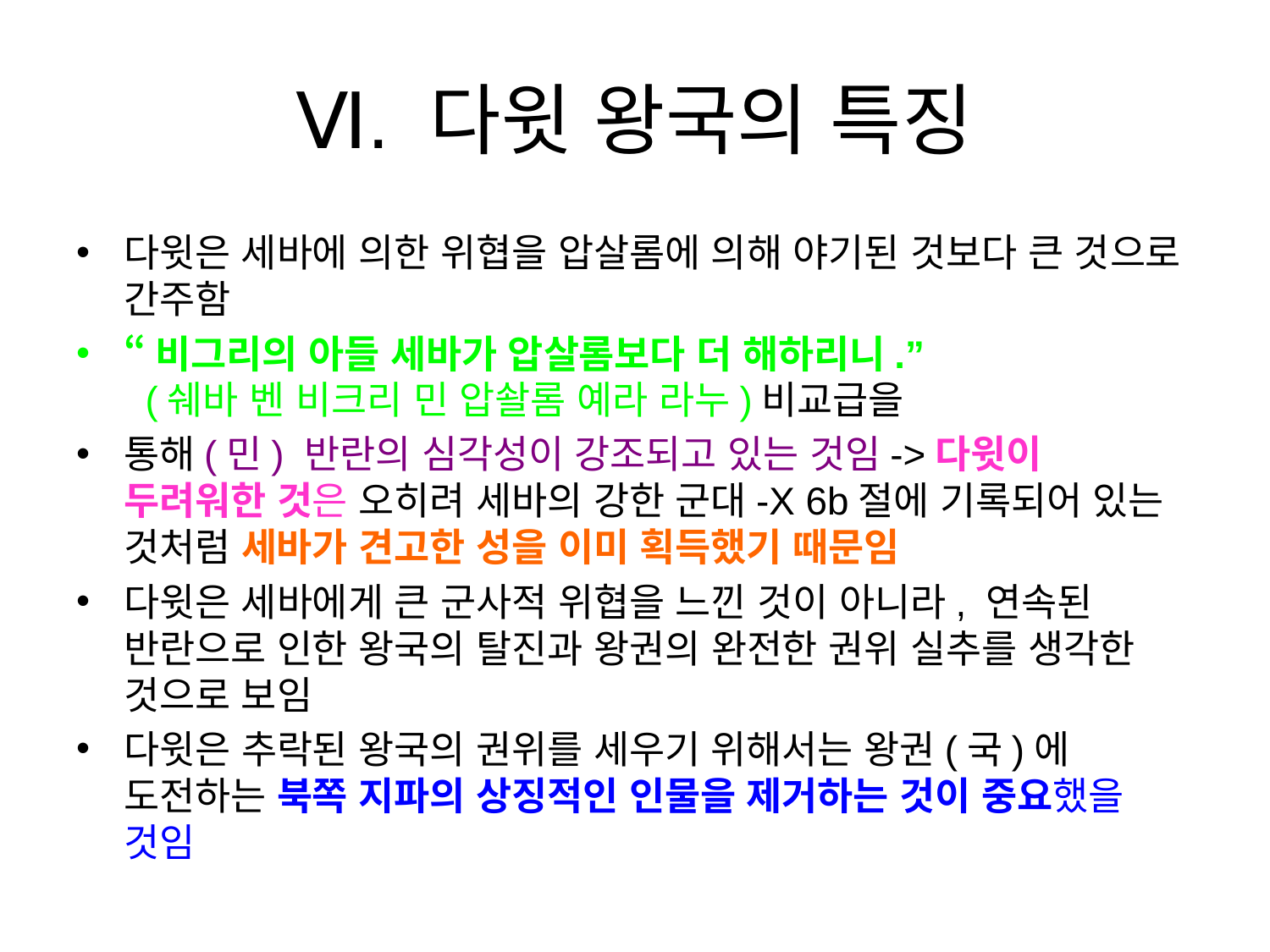

# Ⅵ. 다윗 왕국의 특징
다윗은 세바에 의한 위협을 압살롬에 의해 야기된 것보다 큰 것으로 간주함
“비그리의 아들 세바가 압살롬보다 더 해하리니.”                           (쉐바 벤 비크리 민 압솰롬 예라 라누)비교급을
통해(민) 반란의 심각성이 강조되고 있는 것임->다윗이 두려워한 것은 오히려 세바의 강한 군대-X 6b절에 기록되어 있는 것처럼 세바가 견고한 성을 이미 획득했기 때문임
다윗은 세바에게 큰 군사적 위협을 느낀 것이 아니라, 연속된 반란으로 인한 왕국의 탈진과 왕권의 완전한 권위 실추를 생각한 것으로 보임
다윗은 추락된 왕국의 권위를 세우기 위해서는 왕권(국)에 도전하는 북쪽 지파의 상징적인 인물을 제거하는 것이 중요했을 것임